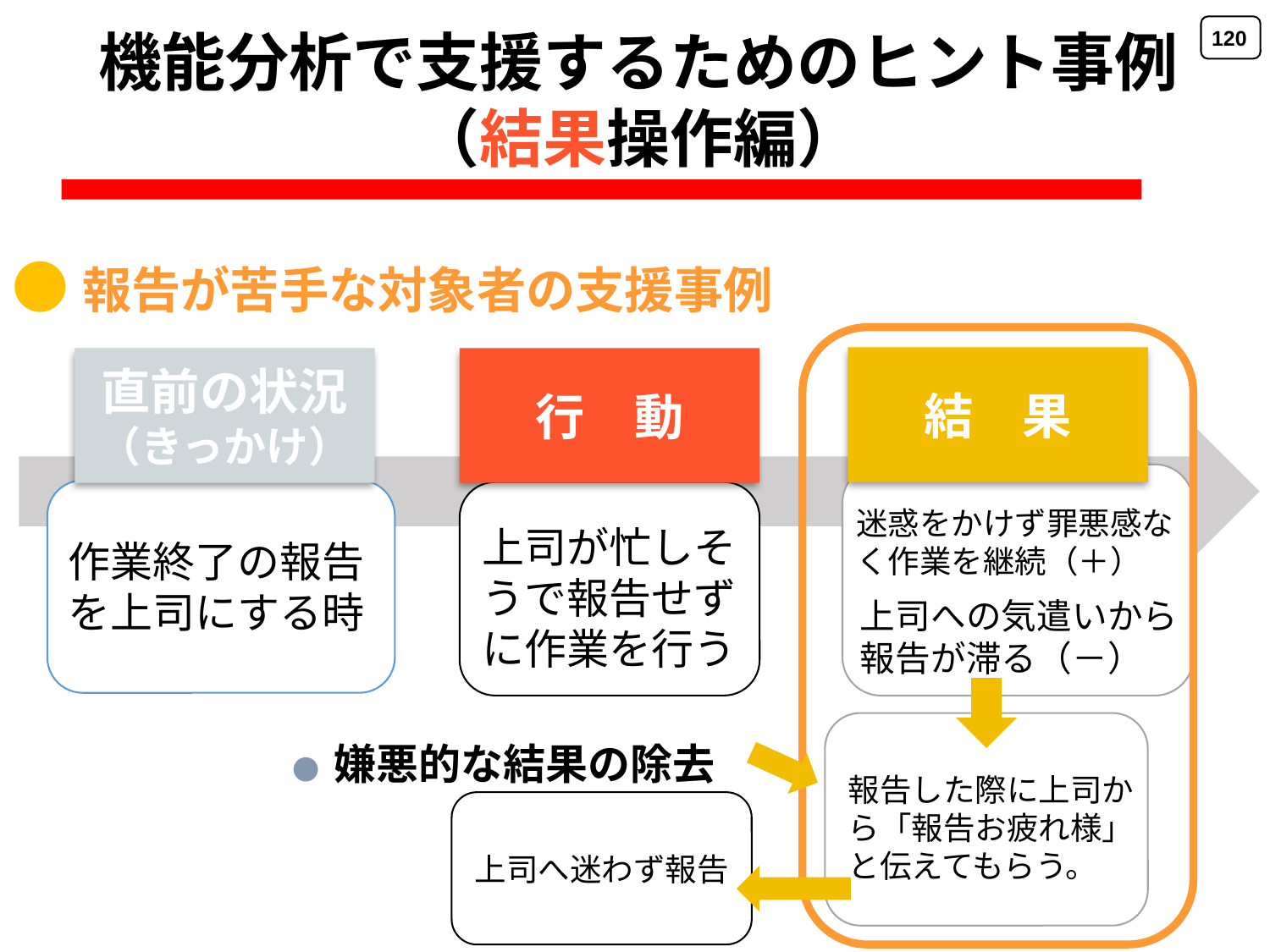

120
機能分析で支援するためのヒント事例（結果操作編）

●報告が苦手な対象者の支援事例

結　果
行　動
直前の状況
（きっかけ）

迷惑をかけず罪悪感なく作業を継続（＋）
上司が忙しそうで報告せずに作業を行う
作業終了の報告
を上司にする時
上司への気遣いから報告が滞る（－）

●

嫌悪的な結果の除去
報告した際に上司から「報告お疲れ様」と伝えてもらう。
上司へ迷わず報告